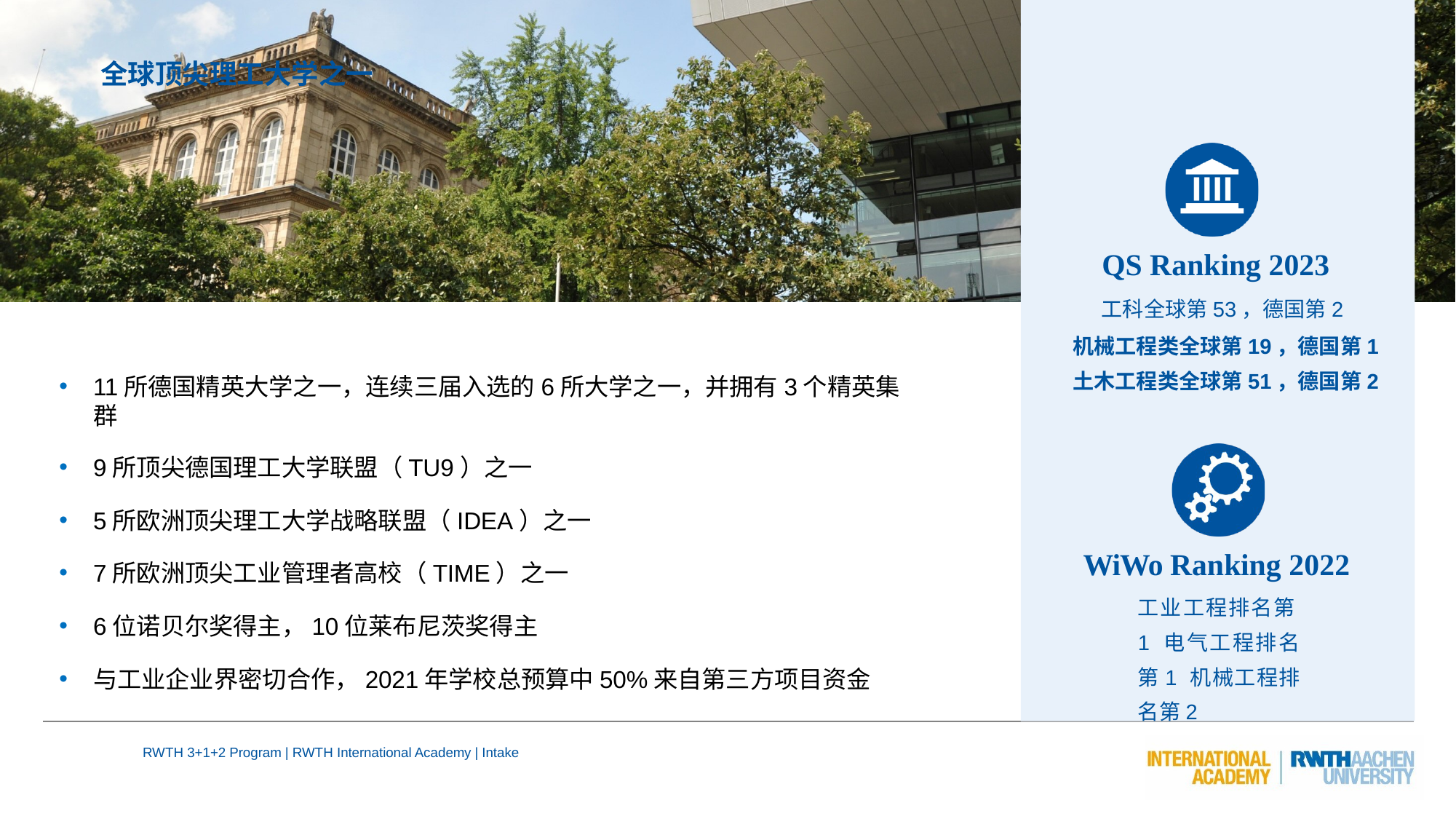

# 全球顶尖理工大学之一

QS Ranking 2023
工科全球第53，德国第2
机械工程类全球第19，德国第1 土木工程类全球第51，德国第2
11所德国精英大学之一，连续三届入选的6所大学之一，并拥有3个精英集群
9所顶尖德国理工大学联盟（TU9）之一
5所欧洲顶尖理工大学战略联盟（IDEA）之一
7所欧洲顶尖工业管理者高校（TIME）之一
6位诺贝尔奖得主，10位莱布尼茨奖得主
与工业企业界密切合作，2021年学校总预算中50%来自第三方项目资金

WiWo Ranking 2022
工业工程排名第1 电气工程排名第1 机械工程排名第2
3
RWTH 3+1+2 Program | RWTH International Academy | Intake